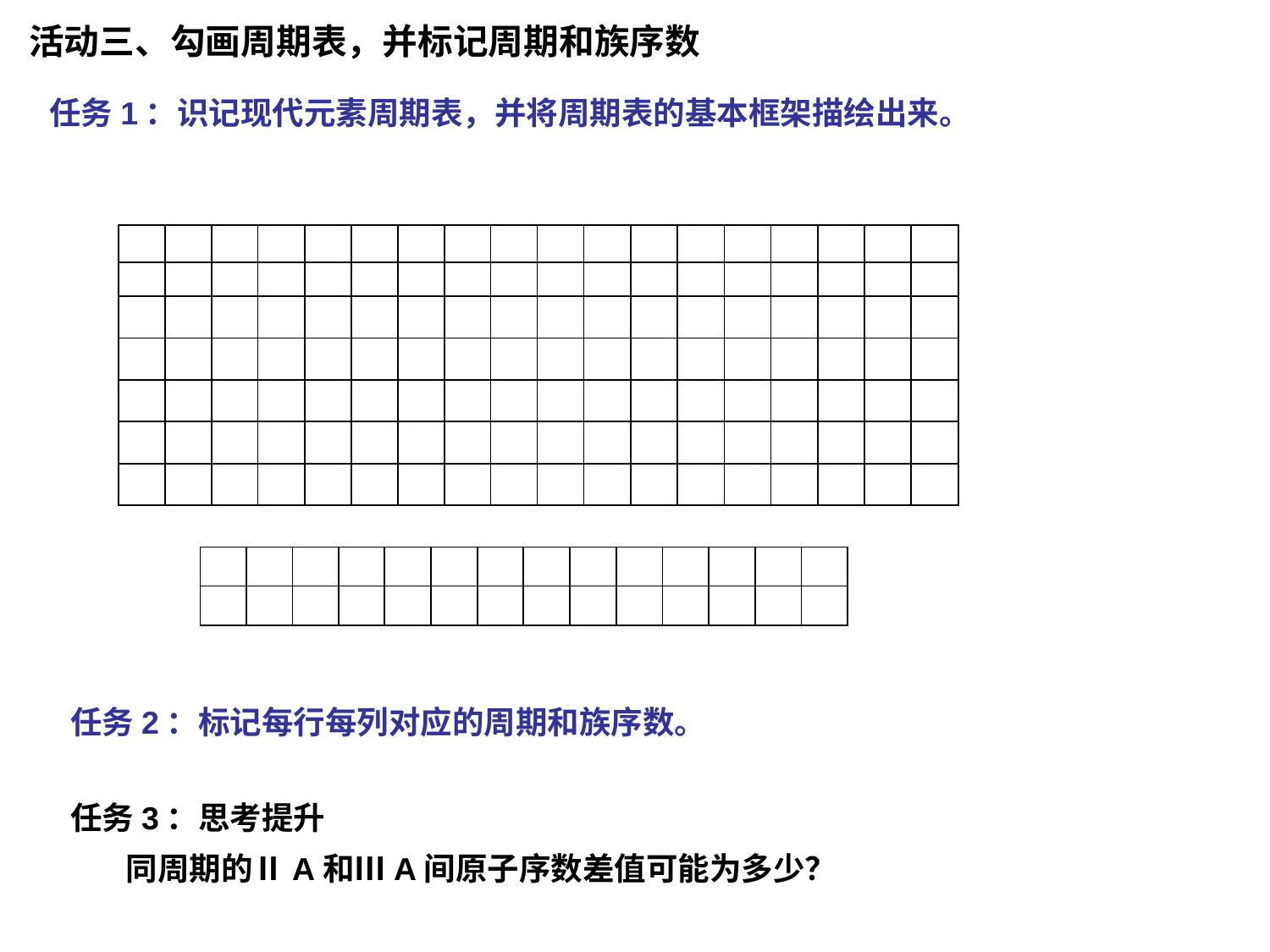

活动三、勾画周期表，并标记周期和族序数
任务1：识记现代元素周期表，并将周期表的基本框架描绘出来。
|  |  |  |  |  |  |  |  |  |  |  |  |  |  |  |  |  |  |
| --- | --- | --- | --- | --- | --- | --- | --- | --- | --- | --- | --- | --- | --- | --- | --- | --- | --- |
|  |  |  |  |  |  |  |  |  |  |  |  |  |  |  |  |  |  |
|  |  |  |  |  |  |  |  |  |  |  |  |  |  |  |  |  |  |
|  |  |  |  |  |  |  |  |  |  |  |  |  |  |  |  |  |  |
|  |  |  |  |  |  |  |  |  |  |  |  |  |  |  |  |  |  |
|  |  |  |  |  |  |  |  |  |  |  |  |  |  |  |  |  |  |
|  |  |  |  |  |  |  |  |  |  |  |  |  |  |  |  |  |  |
|  |  |  |  |  |  |  |  |  |  |  |  |  |  |
| --- | --- | --- | --- | --- | --- | --- | --- | --- | --- | --- | --- | --- | --- |
|  |  |  |  |  |  |  |  |  |  |  |  |  |  |
任务2：标记每行每列对应的周期和族序数。
任务3：思考提升
同周期的ⅡA和ⅢA间原子序数差值可能为多少？